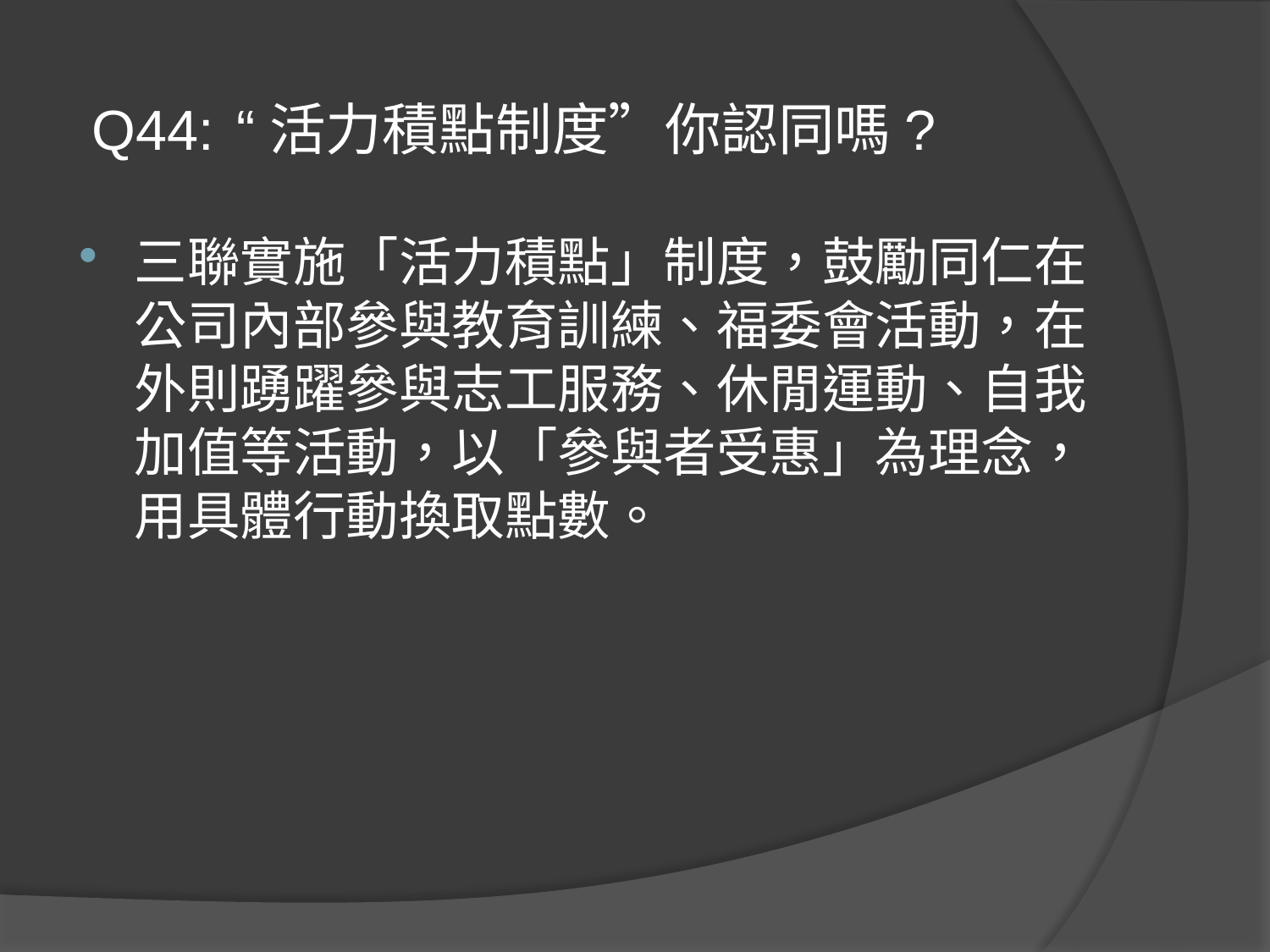

# Q44: “活力積點制度”你認同嗎?
三聯實施「活力積點」制度，鼓勵同仁在公司內部參與教育訓練、福委會活動，在外則踴躍參與志工服務、休閒運動、自我加值等活動，以「參與者受惠」為理念，用具體行動換取點數。